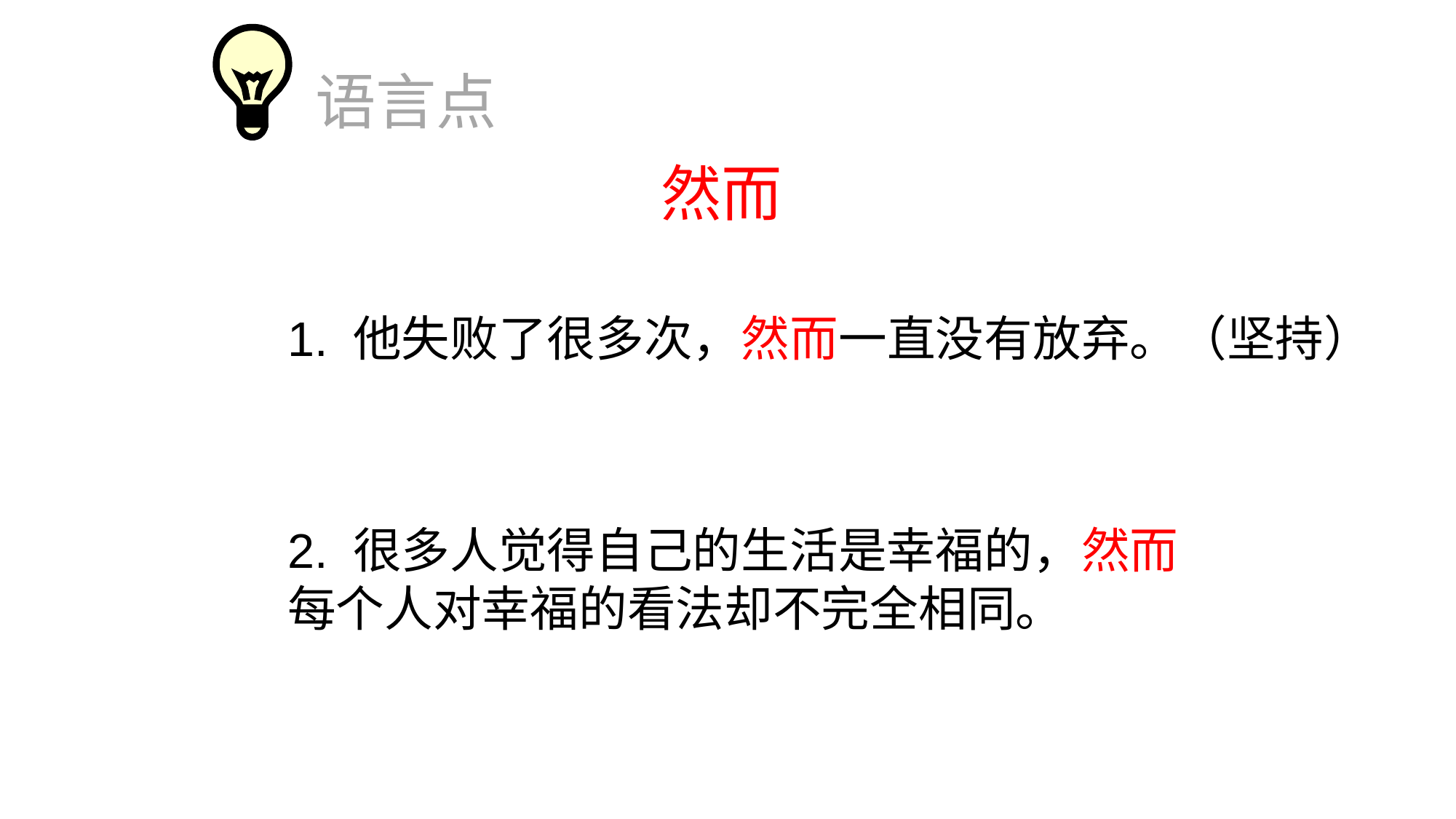

语言点
然而
1. 他失败了很多次，然而一直没有放弃。（坚持）
2. 很多人觉得自己的生活是幸福的，然而每个人对幸福的看法却不完全相同。